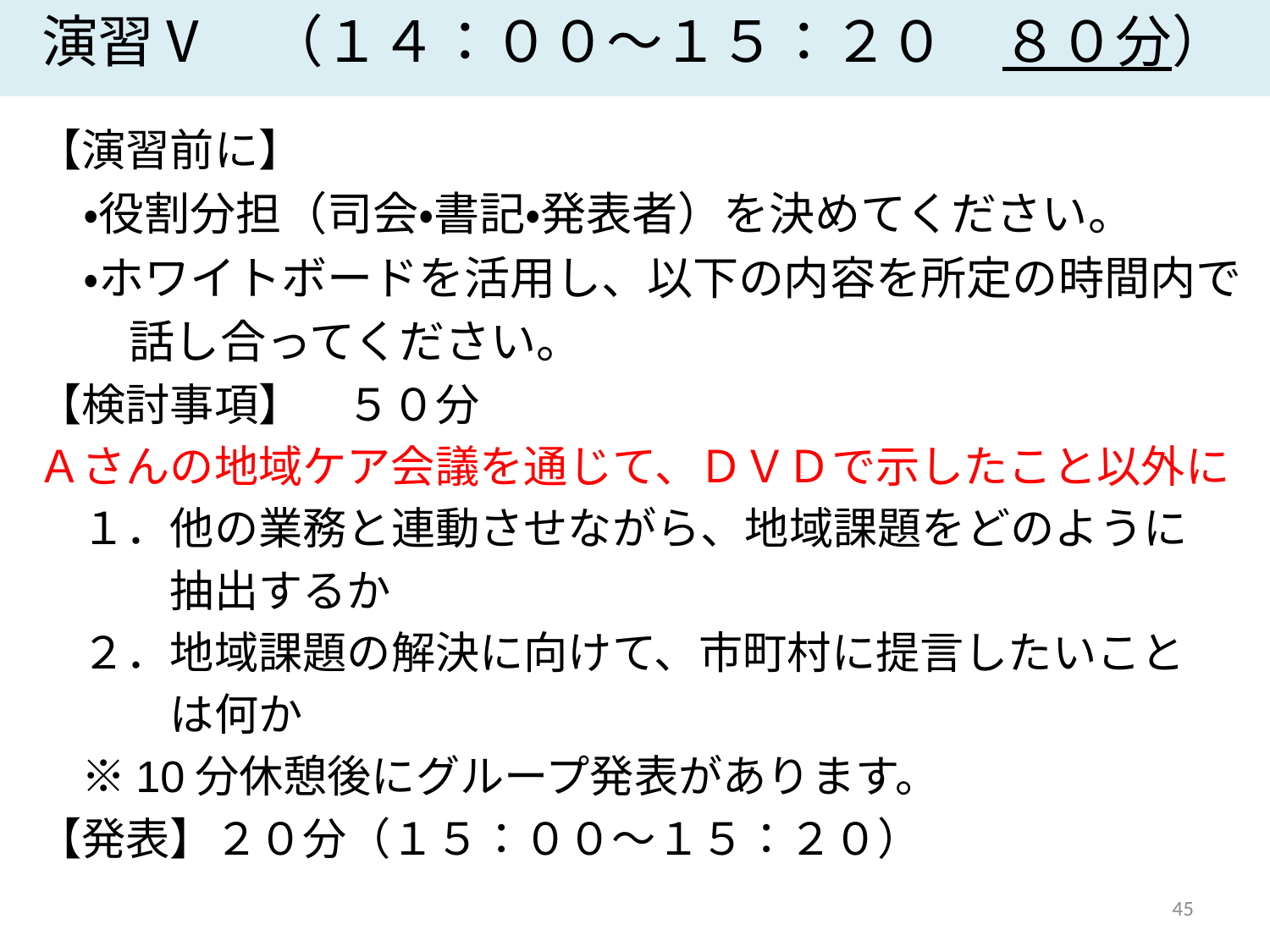

演習Ⅴ　（１４：００～１５：２０　８０分）
【演習前に】
　・役割分担（司会・書記・発表者）を決めてください。
　・ホワイトボードを活用し、以下の内容を所定の時間内で
　　話し合ってください。
【検討事項】　５０分
Ａさんの地域ケア会議を通じて、ＤＶＤで示したこと以外に
　１．他の業務と連動させながら、地域課題をどのように
　　　抽出するか
　２．地域課題の解決に向けて、市町村に提言したいこと
　　　は何か
　※10分休憩後にグループ発表があります。
【発表】２０分（１５：００～１５：２０）
45